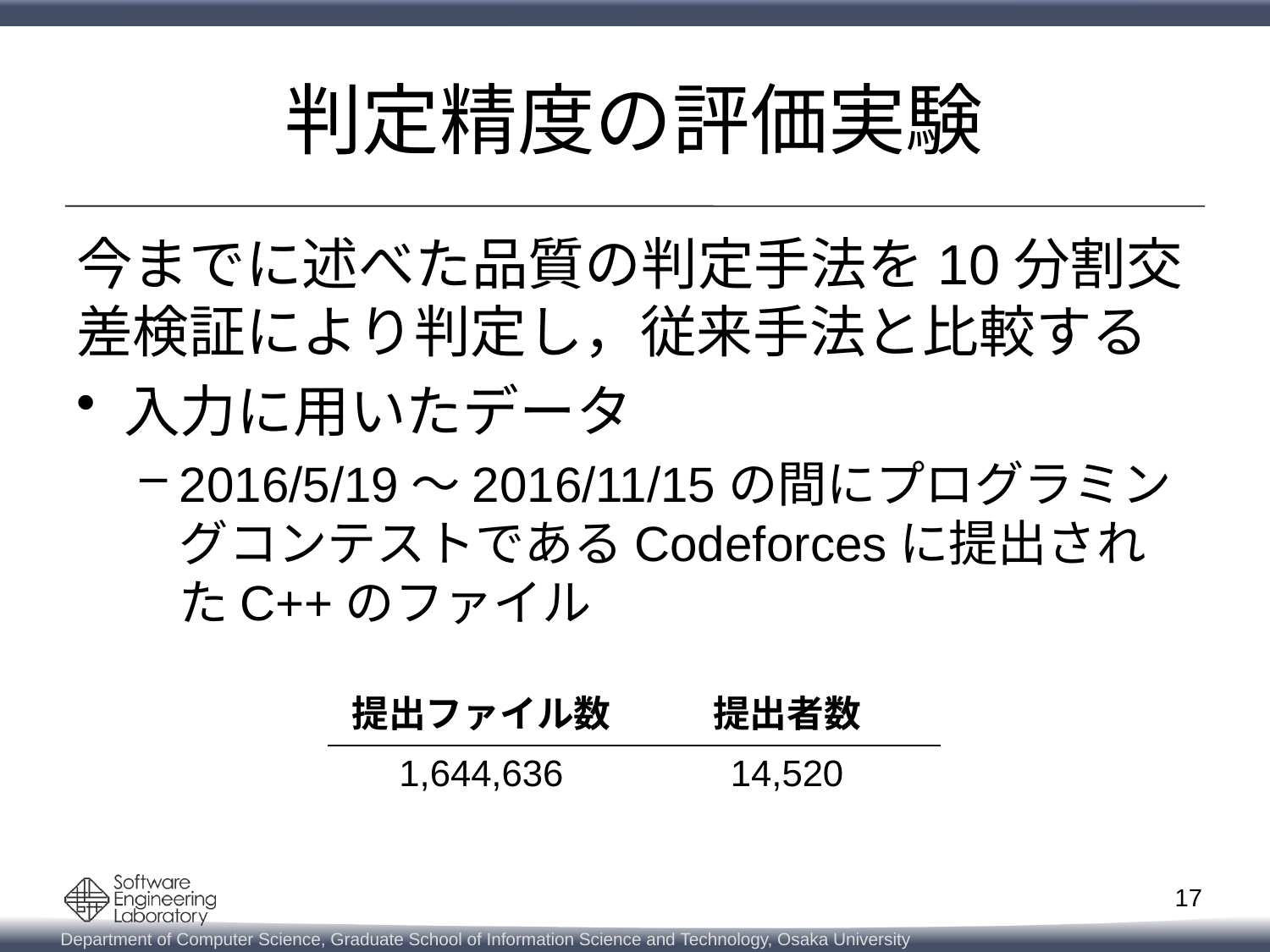

# 判定精度の評価実験
今までに述べた品質の判定手法を10分割交差検証により判定し，従来手法と比較する
入力に用いたデータ
2016/5/19～2016/11/15の間にプログラミングコンテストであるCodeforcesに提出されたC++のファイル
| 提出ファイル数 | 提出者数 |
| --- | --- |
| 1,644,636 | 14,520 |
17